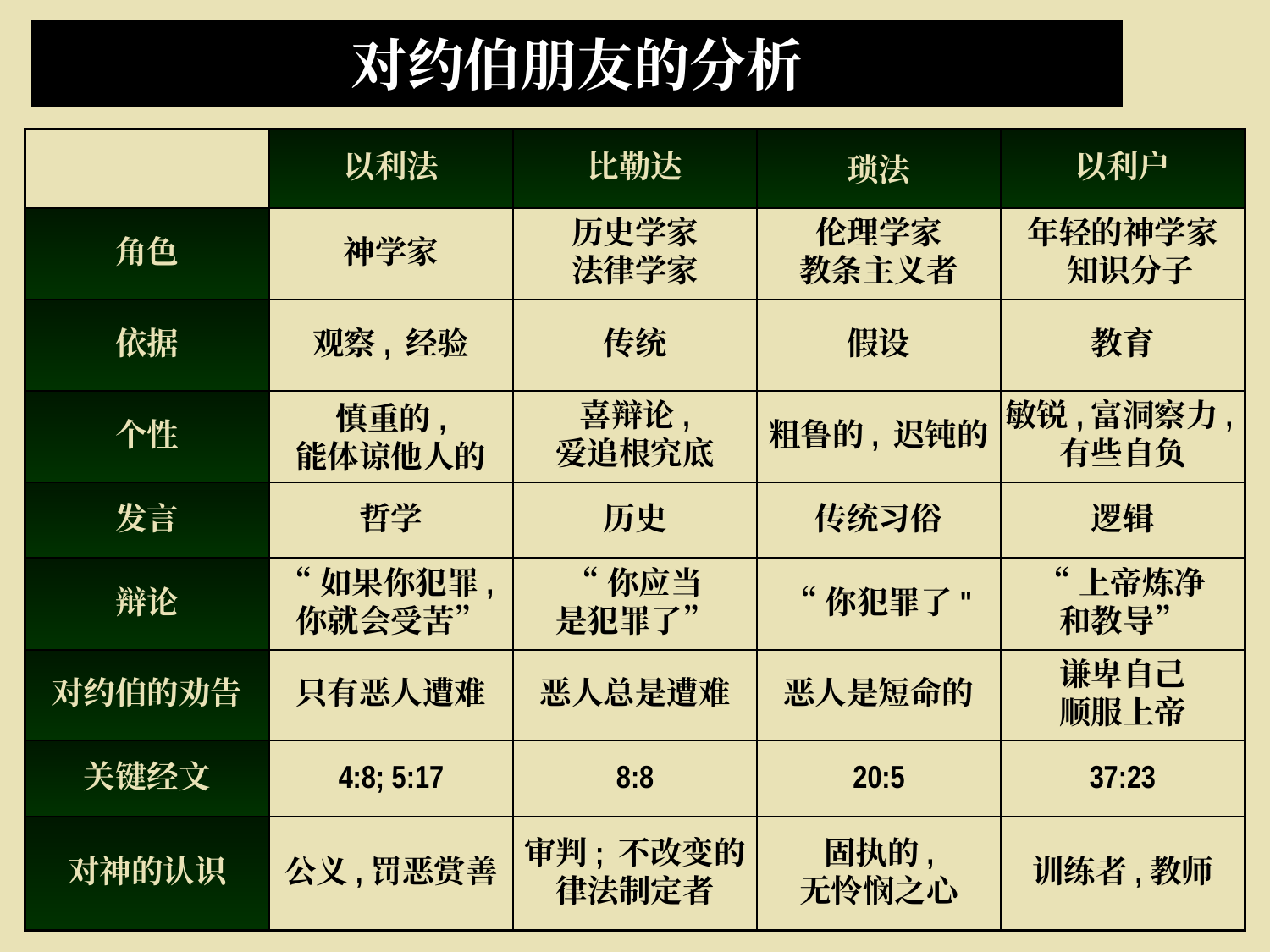

# 对约伯朋友的分析

以利法

比勒达

琐法

以利户

角色

神学家

历史学家
法律学家

伦理学家
教条主义者

年轻的神学家
 知识分子

依据

观察, 经验

传统

假设

教育

个性

慎重的,
能体谅他人的

喜辩论,
爱追根究底

粗鲁的, 迟钝的

敏锐,富洞察力,
有些自负

发言

哲学

历史

传统习俗

逻辑

辩论

“如果你犯罪,你就会受苦”

“你应当
是犯罪了”

“你犯罪了"

“上帝炼净
和教导”

对约伯的劝告

只有恶人遭难

恶人总是遭难

恶人是短命的

谦卑自己
顺服上帝

关键经文

4:8; 5:17

8:8

20:5

37:23

对神的认识

公义,罚恶赏善

审判; 不改变的
律法制定者

固执的,
无怜悯之心

训练者,教师